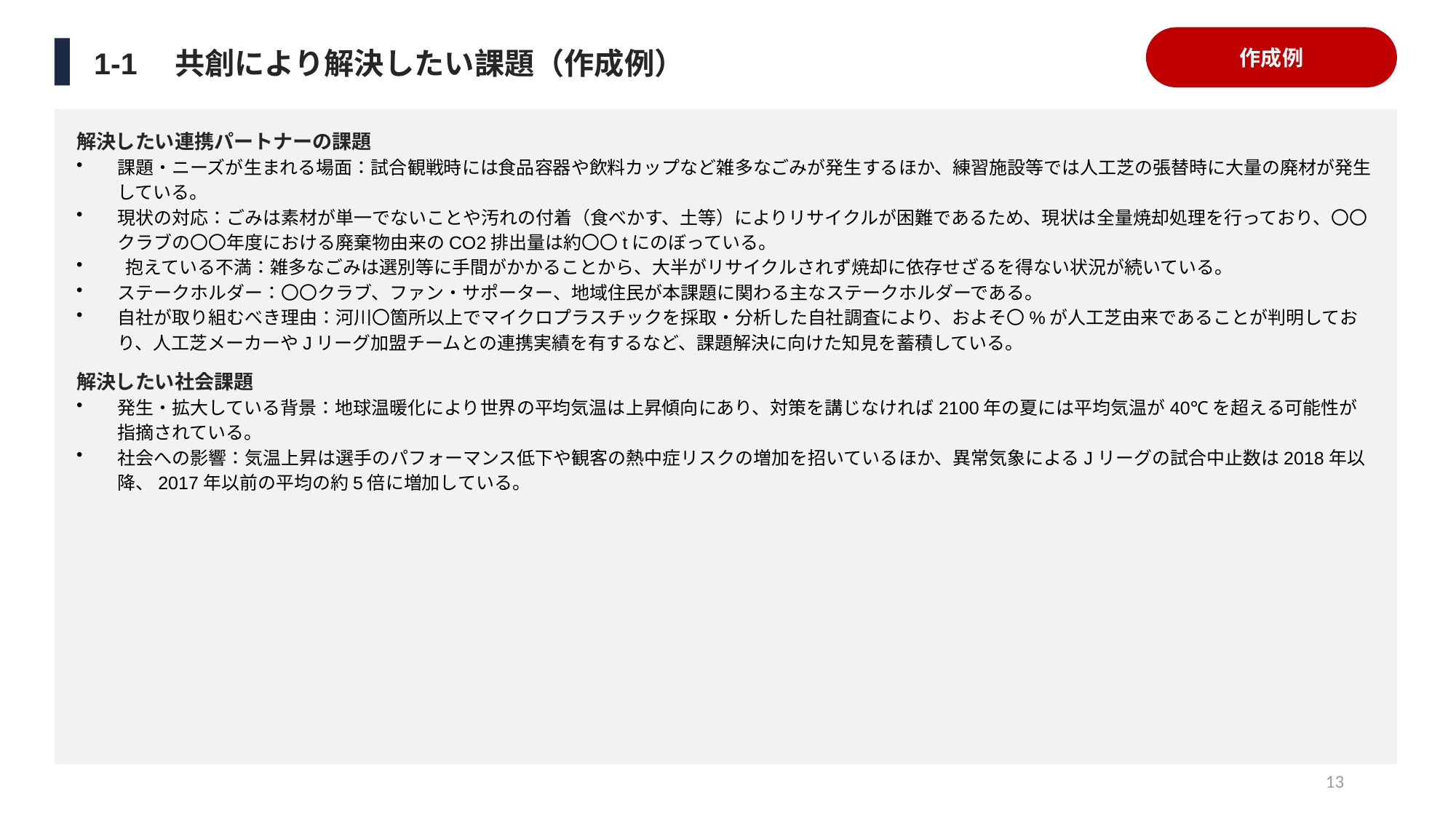

作成例
1-1　共創により解決したい課題（作成例）
解決したい連携パートナーの課題
課題・ニーズが生まれる場面：試合観戦時には食品容器や飲料カップなど雑多なごみが発生するほか、練習施設等では人工芝の張替時に大量の廃材が発生している。
現状の対応：ごみは素材が単一でないことや汚れの付着（食べかす、土等）によりリサイクルが困難であるため、現状は全量焼却処理を行っており、〇〇クラブの〇〇年度における廃棄物由来のCO2排出量は約〇〇tにのぼっている。
 抱えている不満：雑多なごみは選別等に手間がかかることから、大半がリサイクルされず焼却に依存せざるを得ない状況が続いている。
ステークホルダー：〇〇クラブ、ファン・サポーター、地域住民が本課題に関わる主なステークホルダーである。
自社が取り組むべき理由：河川〇箇所以上でマイクロプラスチックを採取・分析した自社調査により、およそ〇%が人工芝由来であることが判明しており、人工芝メーカーやJリーグ加盟チームとの連携実績を有するなど、課題解決に向けた知見を蓄積している。

解決したい社会課題
発生・拡大している背景：地球温暖化により世界の平均気温は上昇傾向にあり、対策を講じなければ2100年の夏には平均気温が40℃を超える可能性が指摘されている。
社会への影響：気温上昇は選手のパフォーマンス低下や観客の熱中症リスクの増加を招いているほか、異常気象によるJリーグの試合中止数は2018年以降、2017年以前の平均の約5倍に増加している。
13